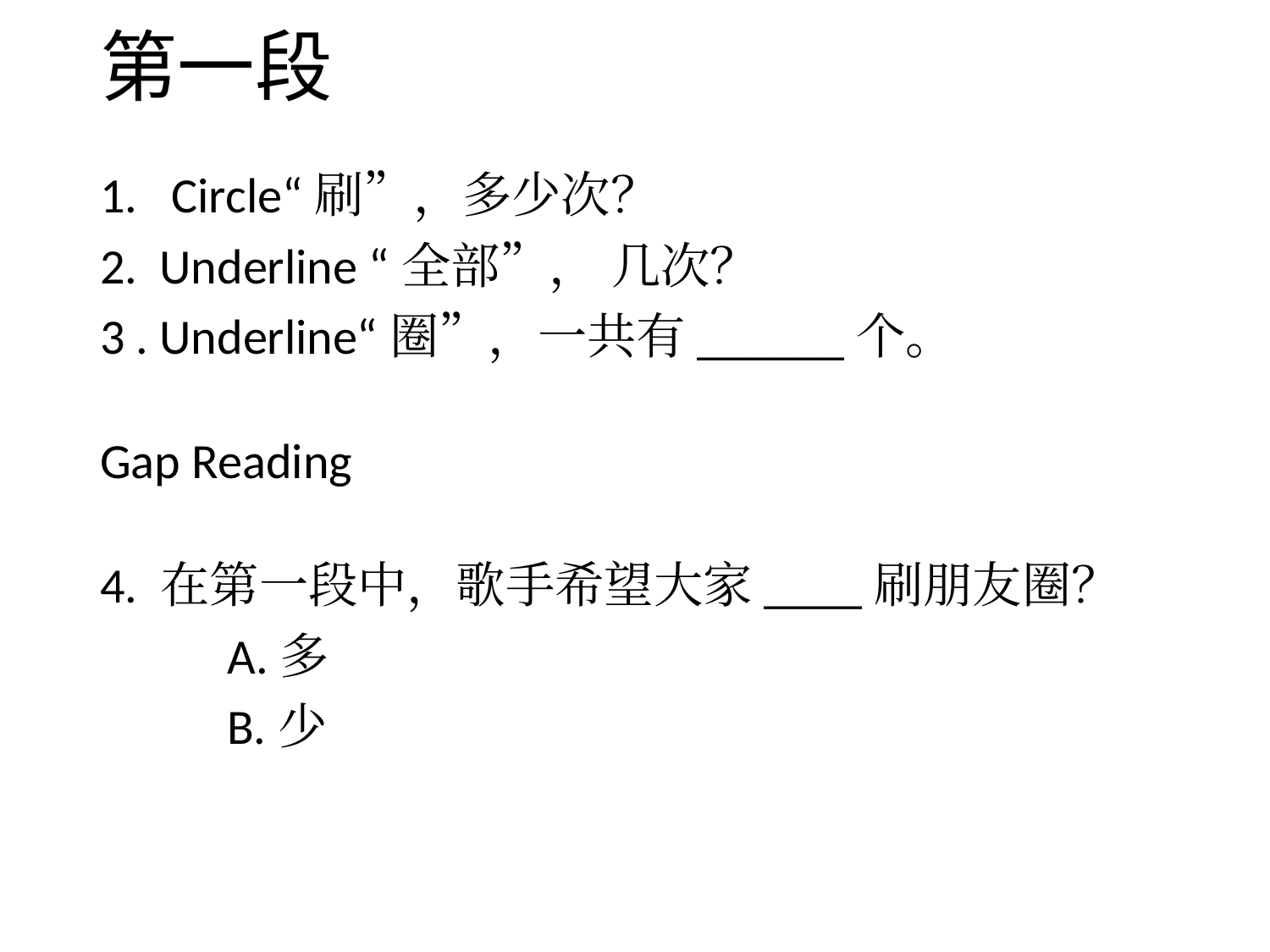

# 第一段
Circle“刷”，多少次？
2.  Underline “全部”， 几次？
3 . Underline“圈”，一共有______个。
Gap Reading
4. 在第一段中，歌手希望大家____刷朋友圈？
	A.多
	B.少